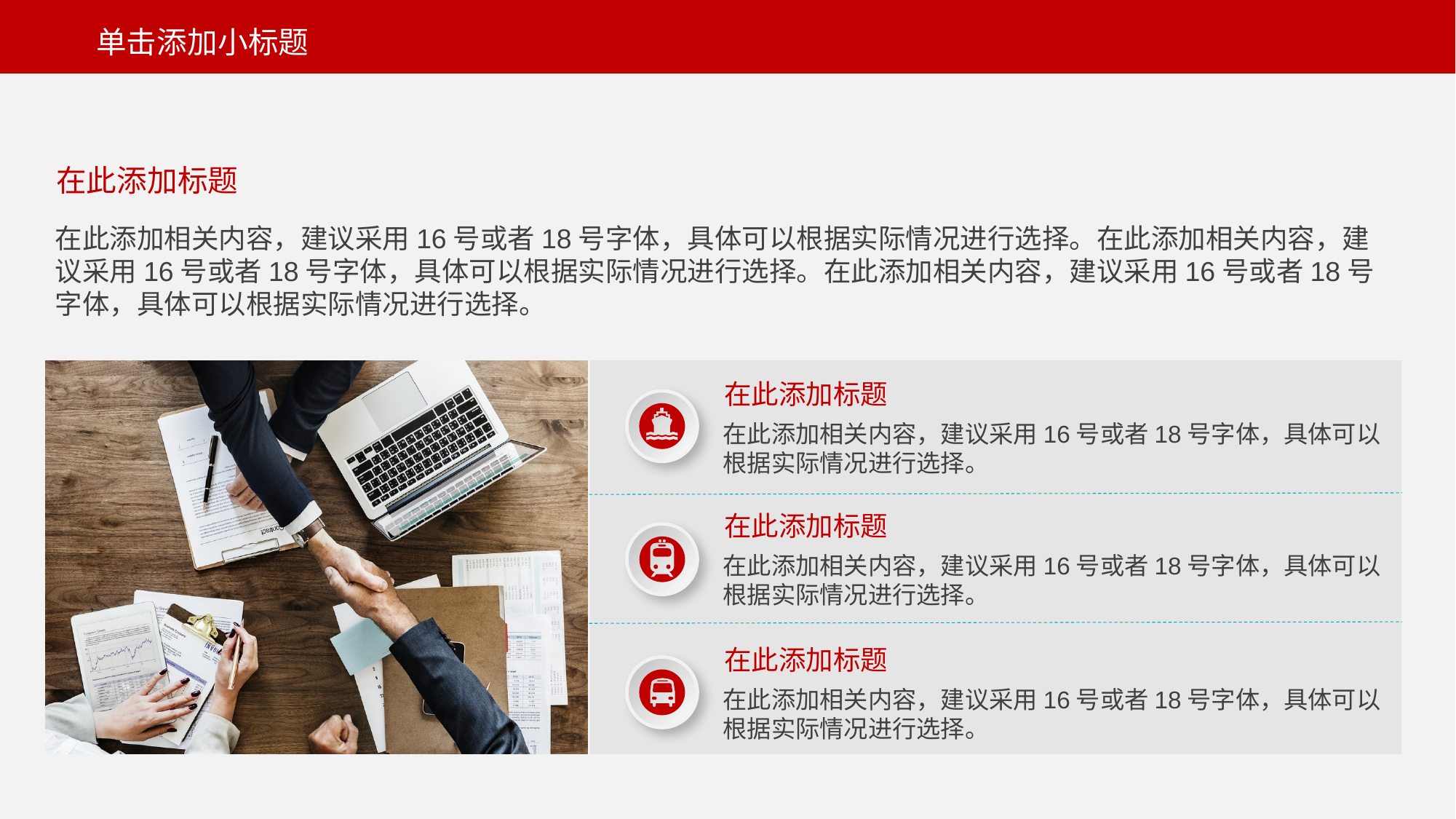

单击添加小标题
在此添加标题
在此添加相关内容，建议采用16号或者18号字体，具体可以根据实际情况进行选择。在此添加相关内容，建议采用16号或者18号字体，具体可以根据实际情况进行选择。在此添加相关内容，建议采用16号或者18号字体，具体可以根据实际情况进行选择。

在此添加标题

在此添加相关内容，建议采用16号或者18号字体，具体可以根据实际情况进行选择。
在此添加标题

在此添加相关内容，建议采用16号或者18号字体，具体可以根据实际情况进行选择。
在此添加标题

在此添加相关内容，建议采用16号或者18号字体，具体可以根据实际情况进行选择。